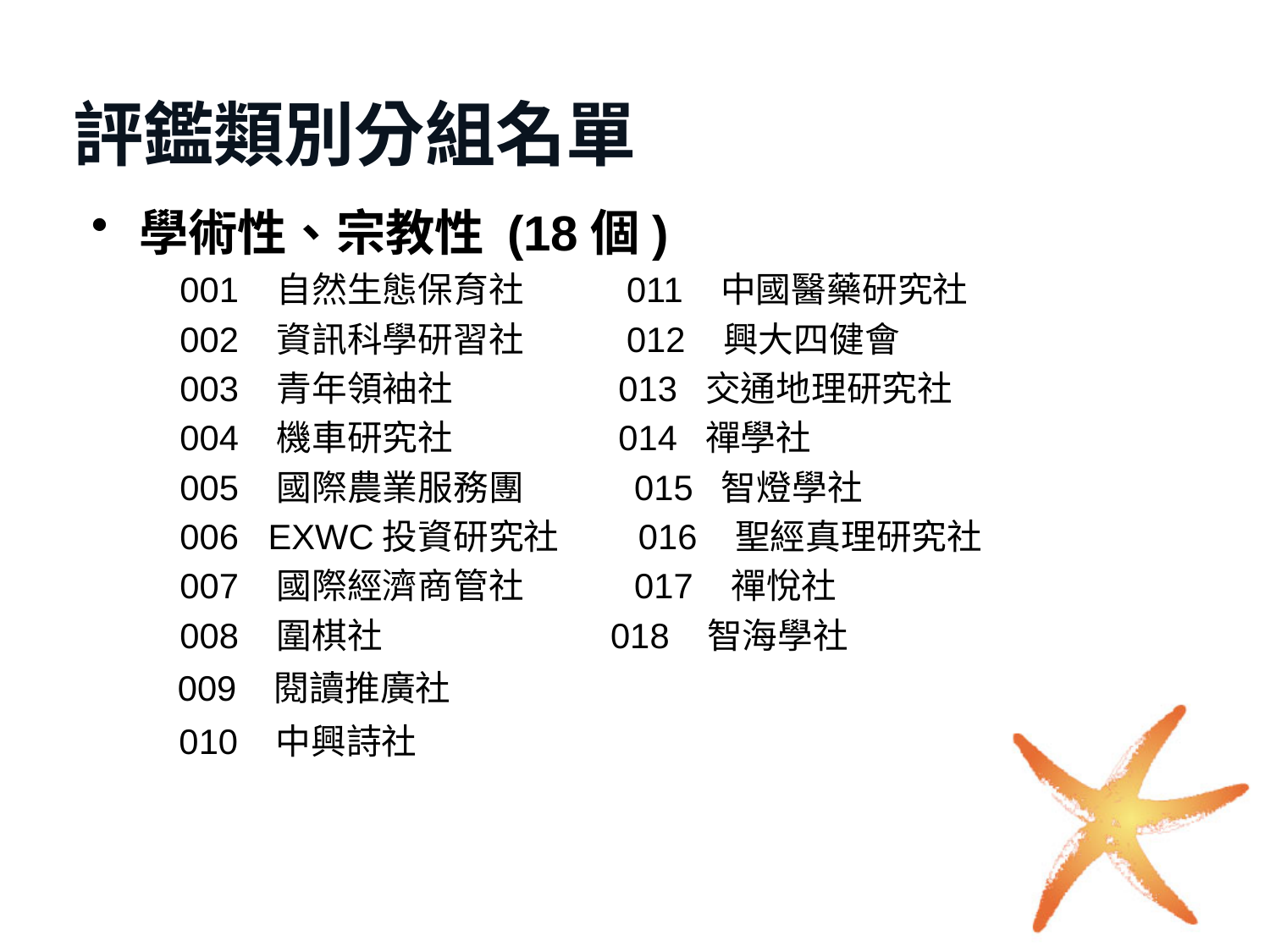

# 評鑑類別分組名單
學術性、宗教性 (18個)
        001   自然生態保育社            011   中國醫藥研究社
        002   資訊科學研習社            012   興大四健會
        003   青年領袖社                    013  交通地理研究社
        004   機車研究社                    014  禪學社
        005   國際農業服務團             015  智燈學社
        006   EXWC投資研究社         016   聖經真理研究社
        007   國際經濟商管社             017   禪悅社
        008   圍棋社                            018   智海學社
           009   閱讀推廣社
         010   中興詩社